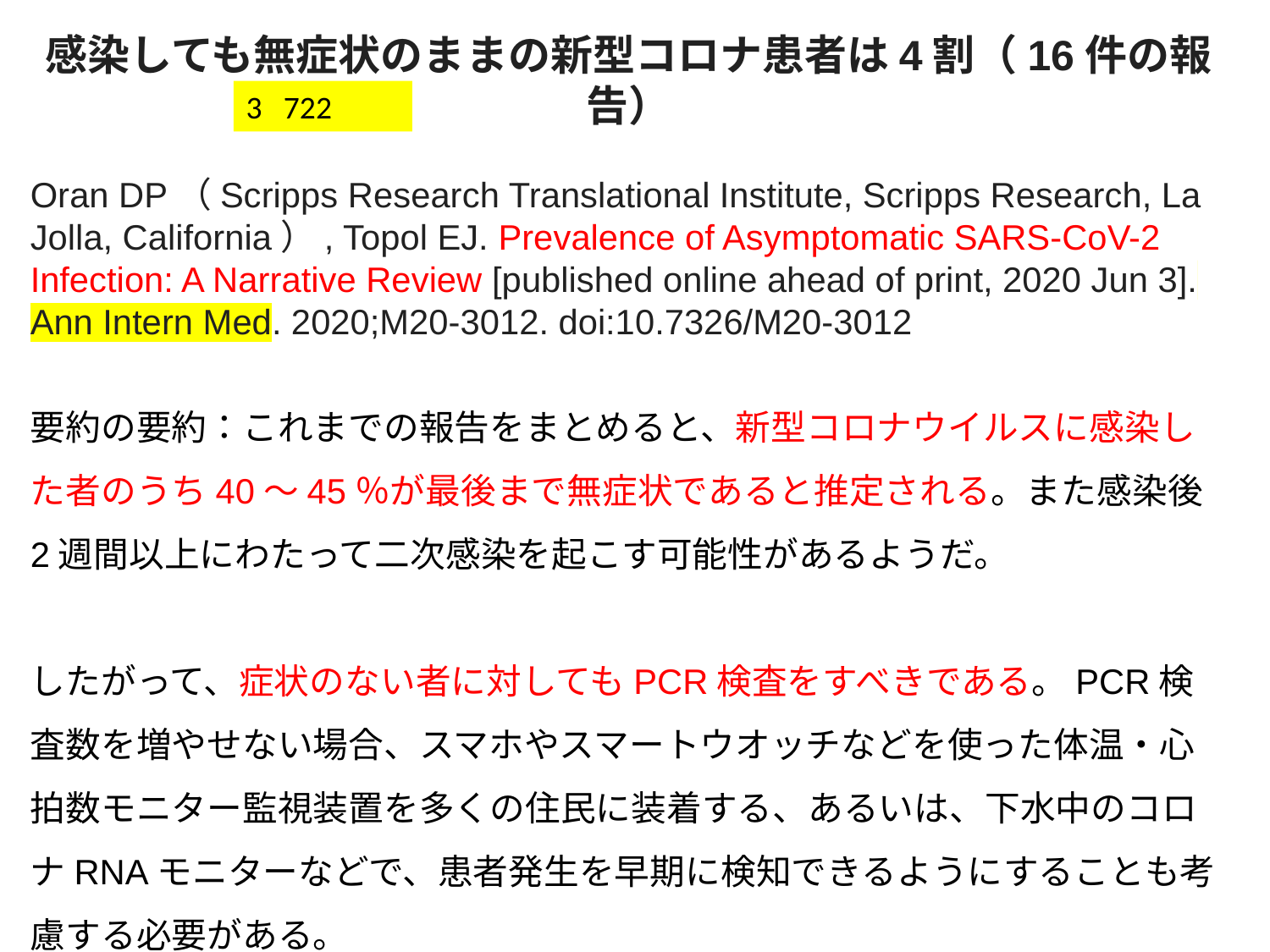

感染しても無症状のままの新型コロナ患者は4割（16件の報告）

Oran DP（Scripps Research Translational Institute, Scripps Research, La Jolla, California）, Topol EJ. Prevalence of Asymptomatic SARS-CoV-2 Infection: A Narrative Review [published online ahead of print, 2020 Jun 3]. Ann Intern Med. 2020;M20-3012. doi:10.7326/M20-3012

要約の要約：これまでの報告をまとめると、新型コロナウイルスに感染した者のうち40～45％が最後まで無症状であると推定される。また感染後2週間以上にわたって二次感染を起こす可能性があるようだ。

したがって、症状のない者に対してもPCR検査をすべきである。PCR検査数を増やせない場合、スマホやスマートウオッチなどを使った体温・心拍数モニター監視装置を多くの住民に装着する、あるいは、下水中のコロナRNAモニターなどで、患者発生を早期に検知できるようにすることも考慮する必要がある。
3   722